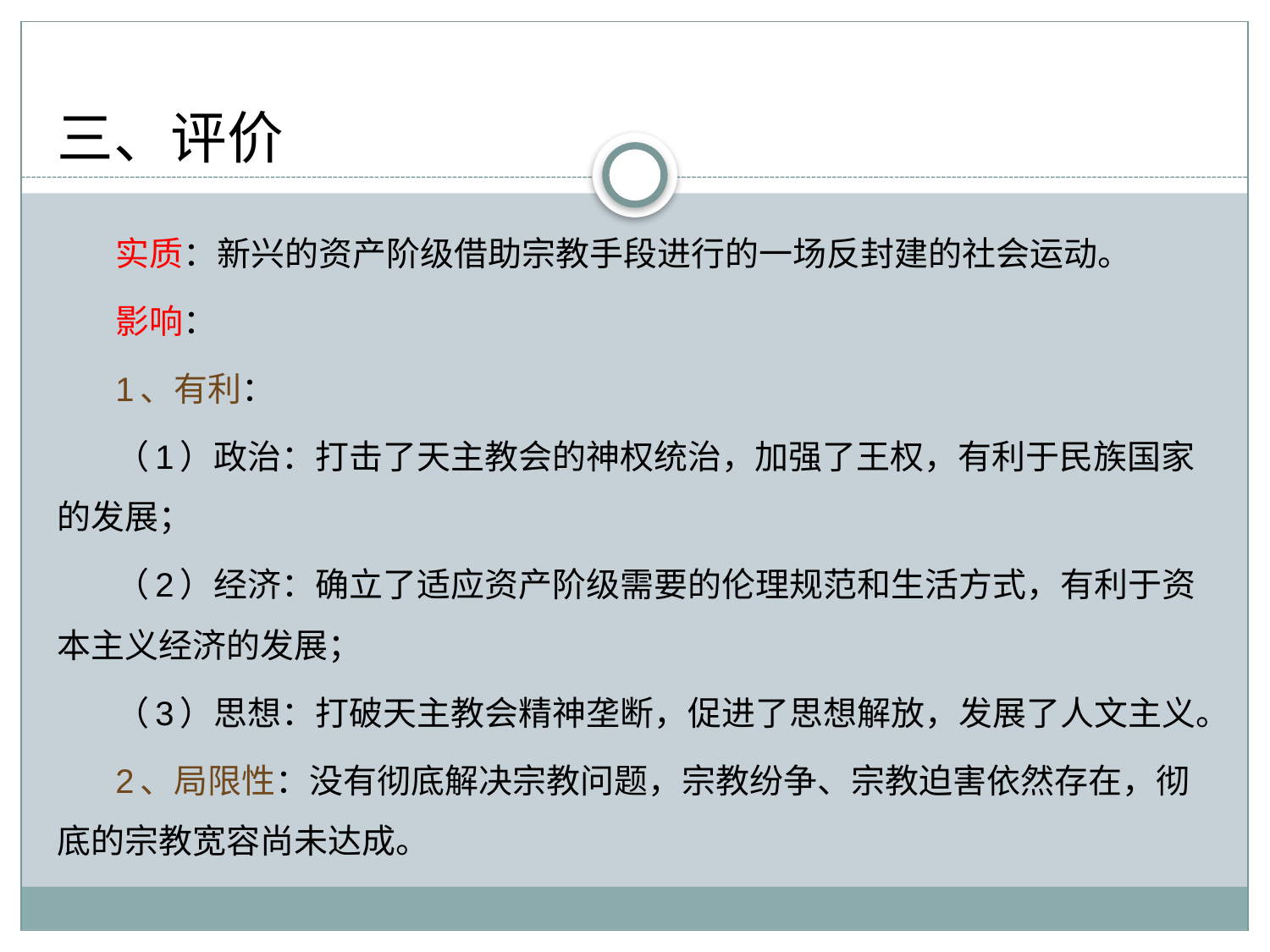

三、评价
实质：新兴的资产阶级借助宗教手段进行的一场反封建的社会运动。
影响：
1、有利：
（1）政治：打击了天主教会的神权统治，加强了王权，有利于民族国家的发展；
（2）经济：确立了适应资产阶级需要的伦理规范和生活方式，有利于资本主义经济的发展；
（3）思想：打破天主教会精神垄断，促进了思想解放，发展了人文主义。
2、局限性：没有彻底解决宗教问题，宗教纷争、宗教迫害依然存在，彻底的宗教宽容尚未达成。